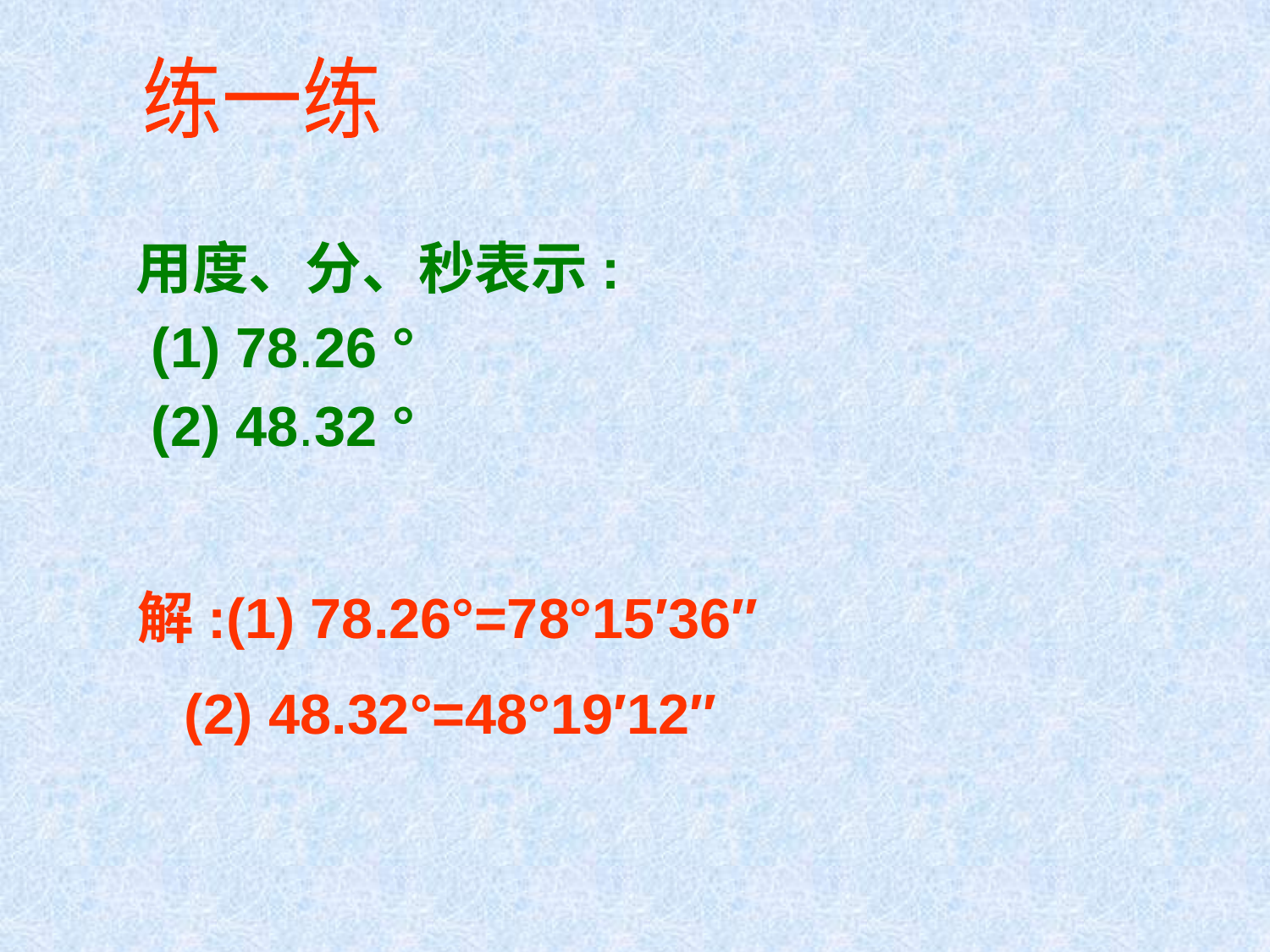

练一练
用度、分、秒表示:
 (1) 78.26 °
 (2) 48.32 °
解:(1) 78.26°=78°15′36″
   (2) 48.32°=48°19′12″